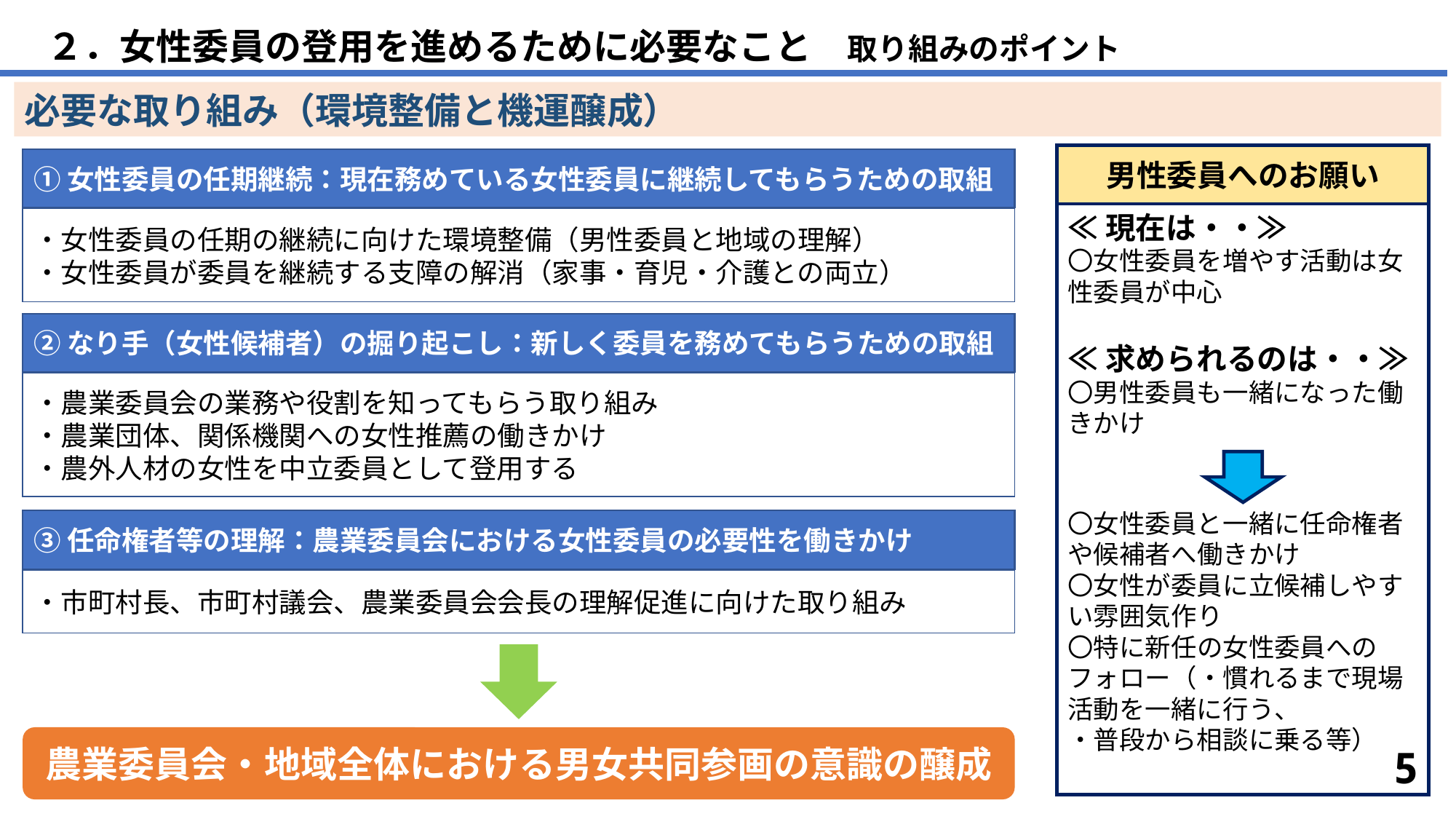

２．女性委員の登用を進めるために必要なこと　取り組みのポイント
必要な取り組み（環境整備と機運醸成）

男性委員へのお願い
≪現在は・・≫
〇女性委員を増やす活動は女性委員が中心

≪求められるのは・・≫
〇男性委員も一緒になった働きかけ

〇女性委員と一緒に任命権者や候補者へ働きかけ
〇女性が委員に立候補しやすい雰囲気作り
〇特に新任の女性委員へのフォロー（・慣れるまで現場活動を一緒に行う、
・普段から相談に乗る等）
①女性委員の任期継続：現在務めている女性委員に継続してもらうための取組
・女性委員の任期の継続に向けた環境整備（男性委員と地域の理解）
・女性委員が委員を継続する支障の解消（家事・育児・介護との両立）
②なり手（女性候補者）の掘り起こし：新しく委員を務めてもらうための取組
・農業委員会の業務や役割を知ってもらう取り組み
・農業団体、関係機関への女性推薦の働きかけ
・農外人材の女性を中立委員として登用する

③任命権者等の理解：農業委員会における女性委員の必要性を働きかけ
・市町村長、市町村議会、農業委員会会長の理解促進に向けた取り組み

農業委員会・地域全体における男女共同参画の意識の醸成
5